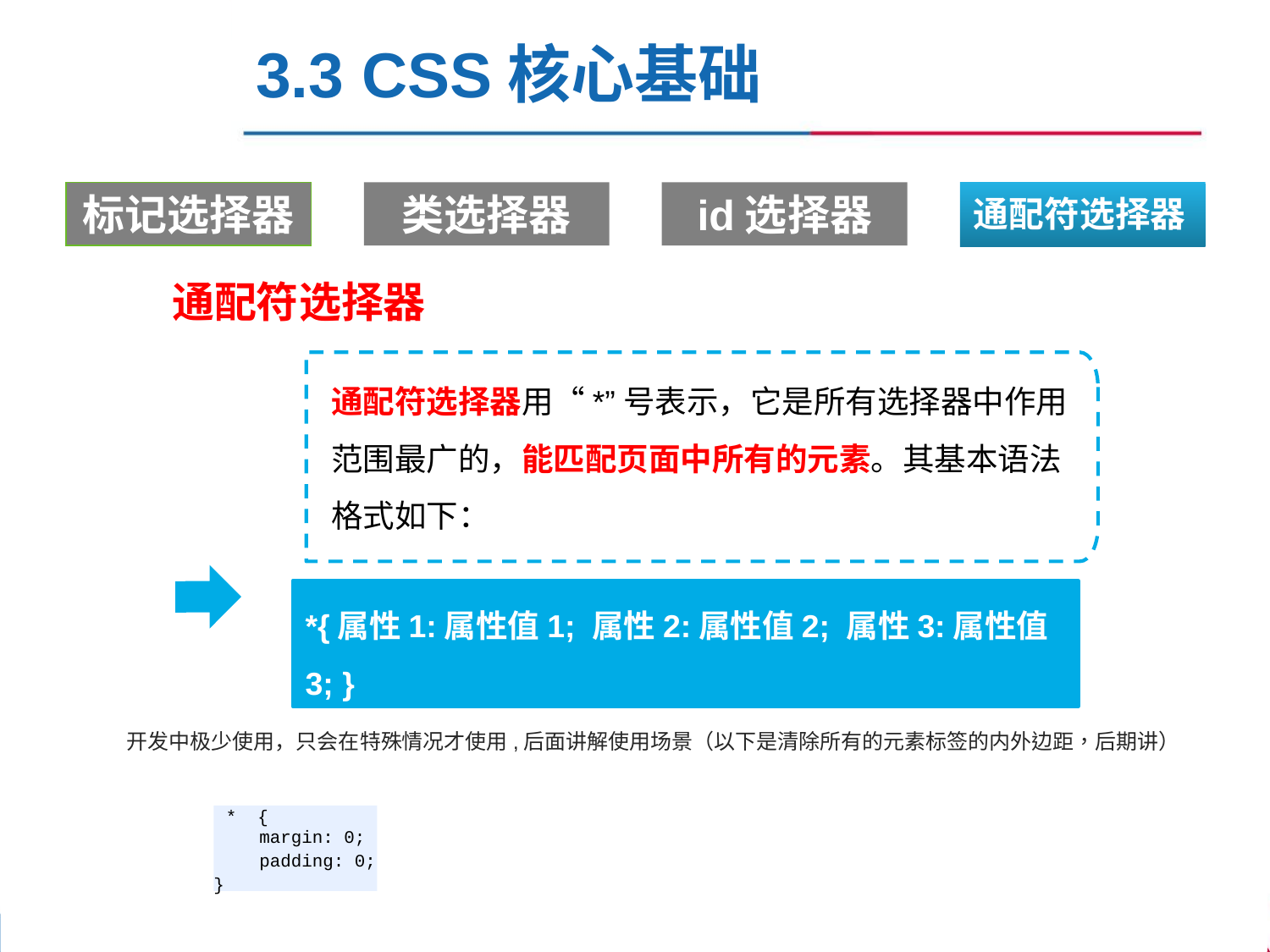

3.3 CSS核心基础
标记选择器
类选择器
id选择器

通配符选择器

通配符选择器

通配符选择器用“*”号表示，它是所有选择器中作用范围最广的，能匹配页面中所有的元素。其基本语法格式如下：

*{属性1:属性值1; 属性2:属性值2; 属性3:属性值3; }
开发中极少使用，只会在特殊情况才使用,后面讲解使用场景（以下是清除所有的元素标签的内外边距，后期讲）

*  {
margin: 0;
padding: 0;
}